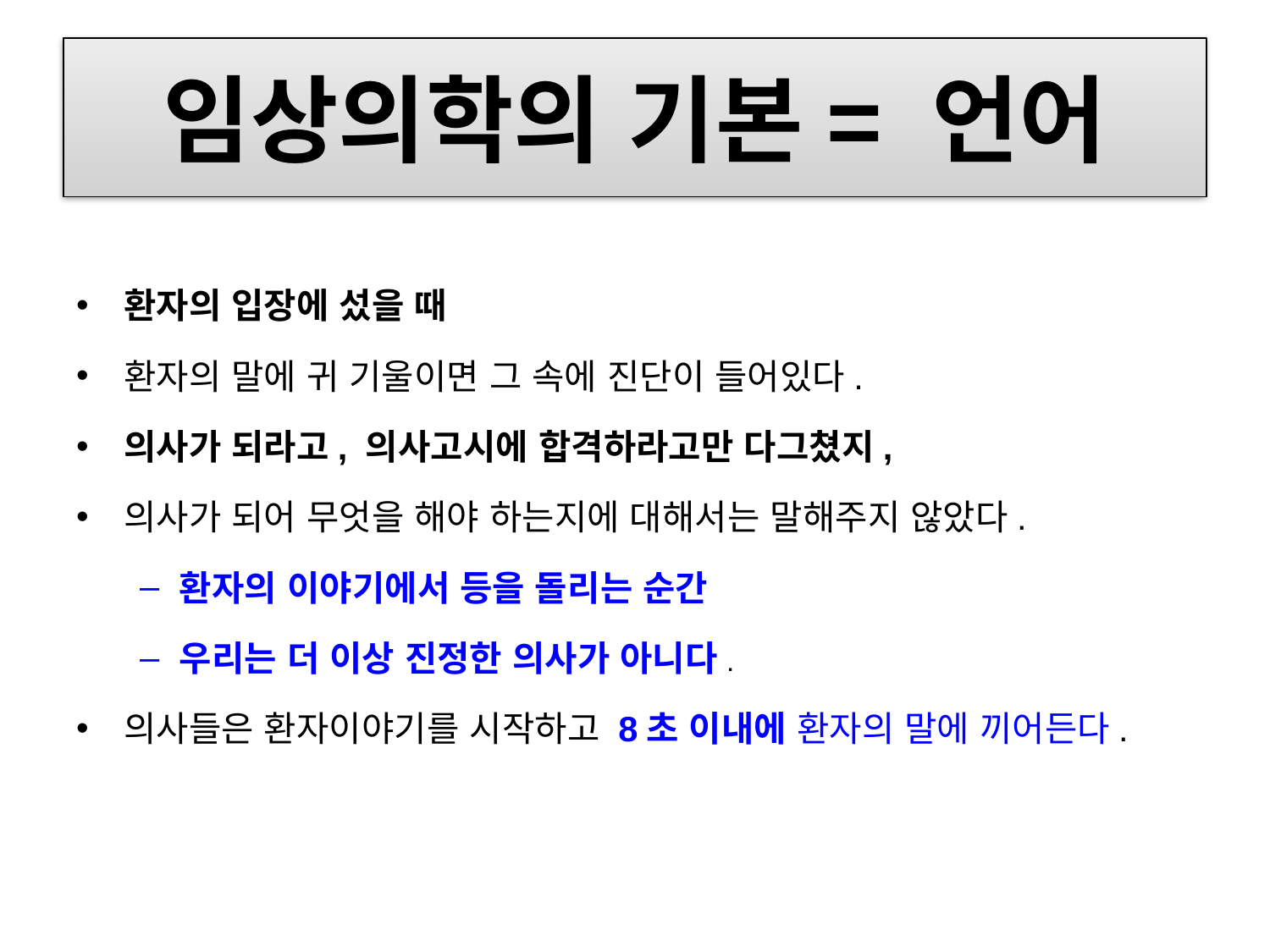

# 임상의학의 기본= 언어
환자의 입장에 섰을 때
환자의 말에 귀 기울이면 그 속에 진단이 들어있다.
의사가 되라고, 의사고시에 합격하라고만 다그쳤지,
의사가 되어 무엇을 해야 하는지에 대해서는 말해주지 않았다.
환자의 이야기에서 등을 돌리는 순간
우리는 더 이상 진정한 의사가 아니다.
의사들은 환자이야기를 시작하고 8초 이내에 환자의 말에 끼어든다.